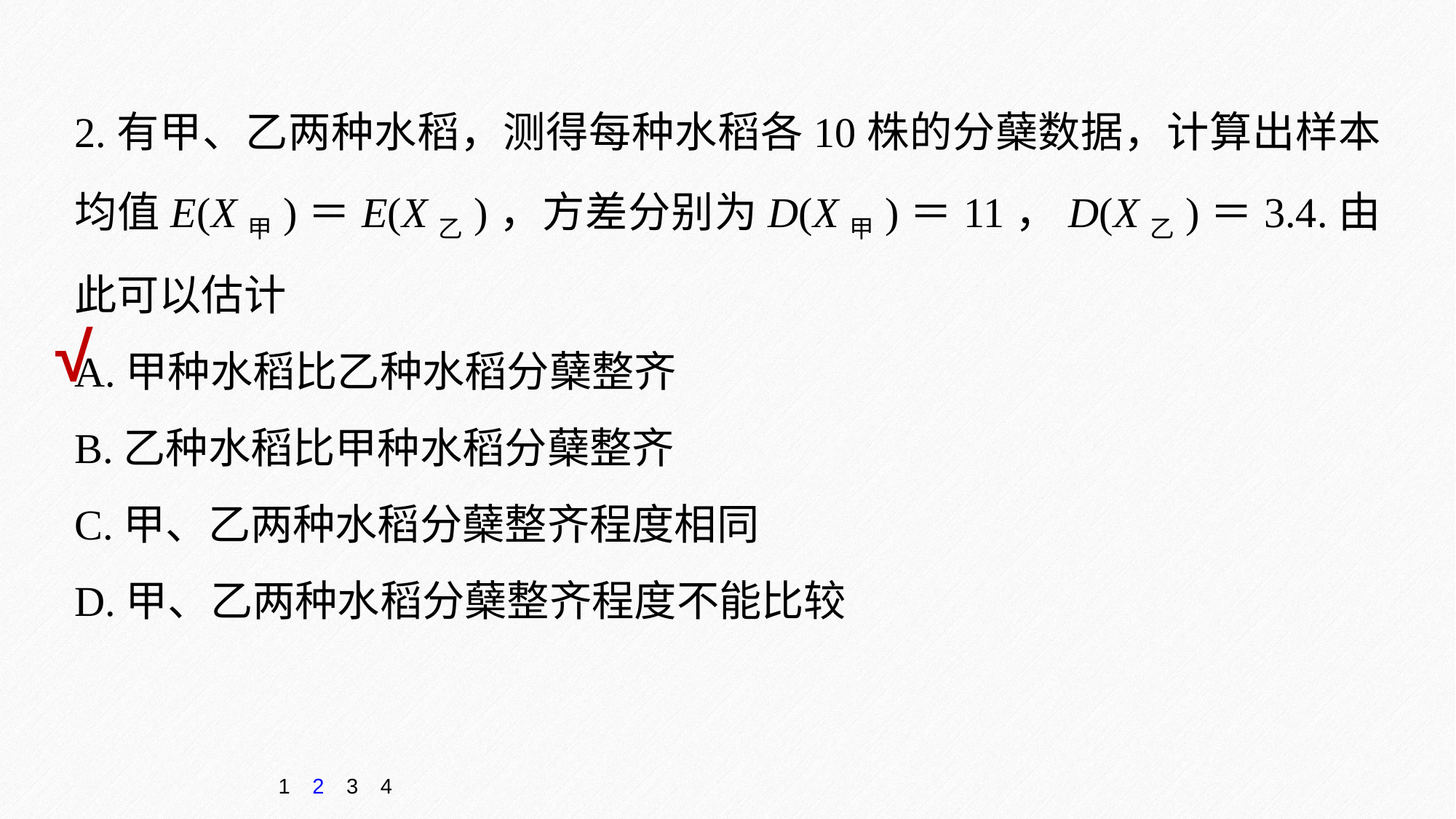

2.有甲、乙两种水稻，测得每种水稻各10株的分蘖数据，计算出样本均值E(X甲)＝E(X乙)，方差分别为D(X甲)＝11，D(X乙)＝3.4.由此可以估计
A.甲种水稻比乙种水稻分蘖整齐
B.乙种水稻比甲种水稻分蘖整齐
C.甲、乙两种水稻分蘖整齐程度相同
D.甲、乙两种水稻分蘖整齐程度不能比较
√
1
2
3
4